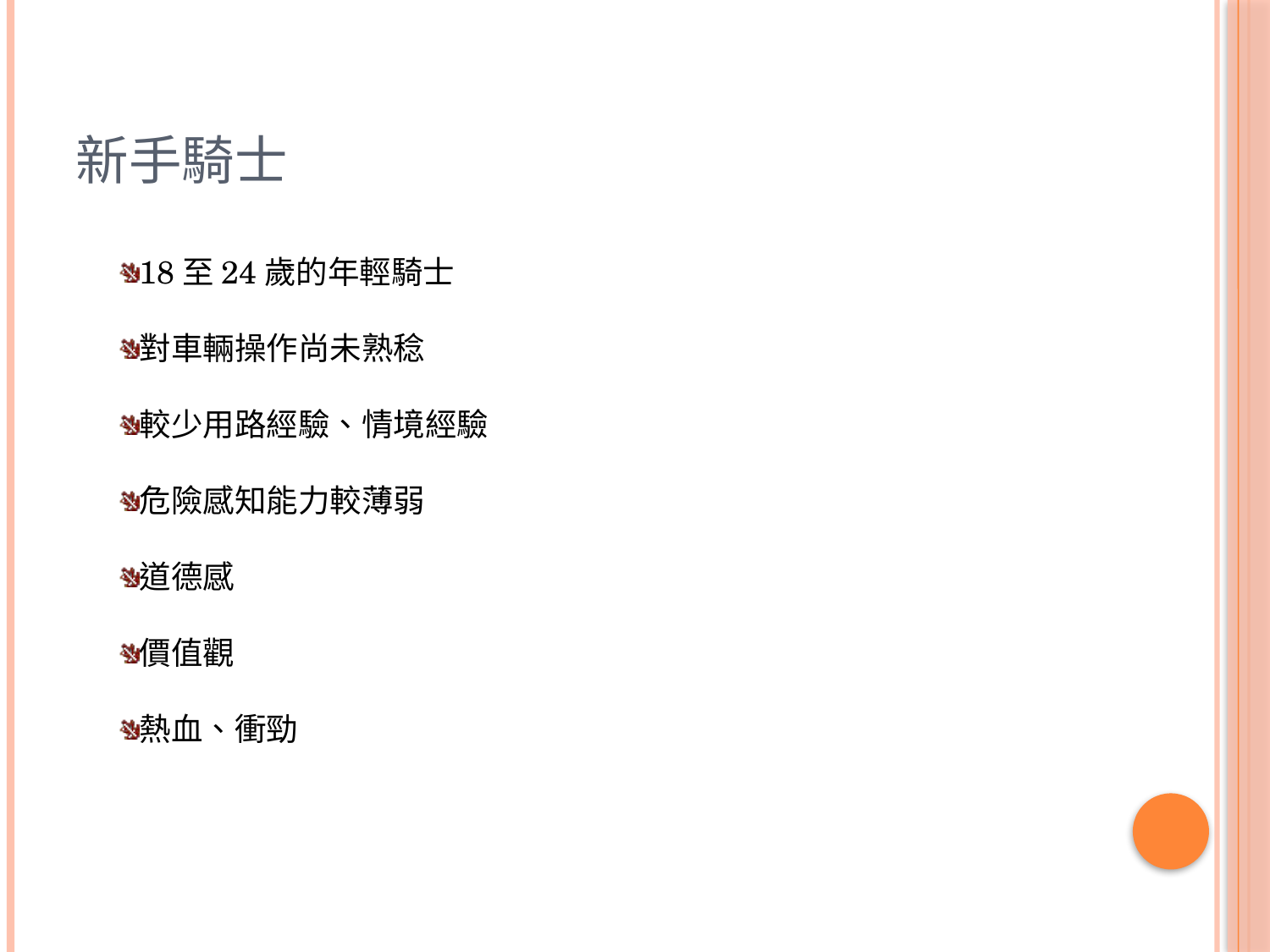

# 新手騎士
18至24歲的年輕騎士

對車輛操作尚未熟稔

較少用路經驗、情境經驗

危險感知能力較薄弱

道德感

價值觀

熱血、衝勁